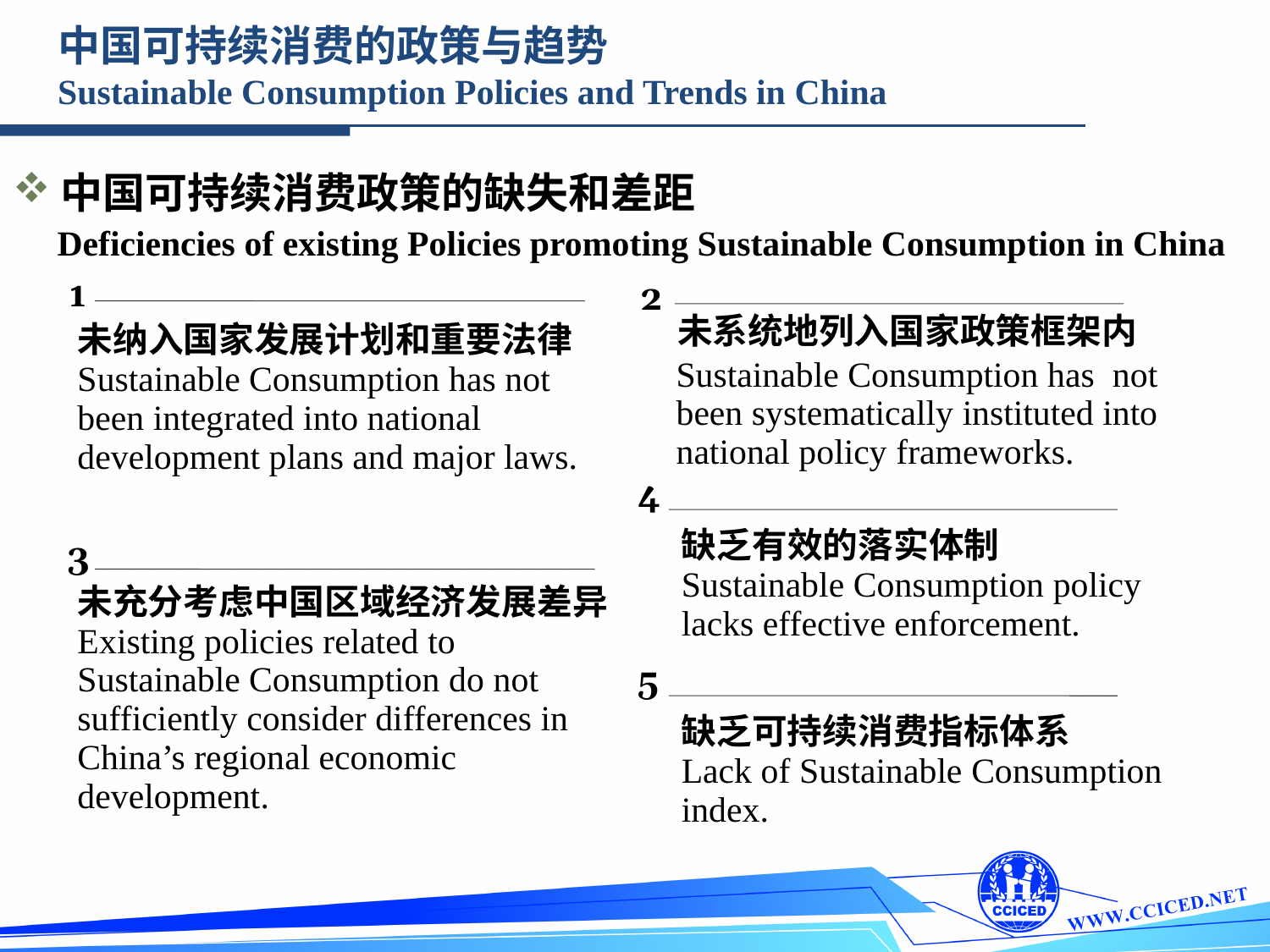

中国可持续消费的政策与趋势
Sustainable Consumption Policies and Trends in China
中国可持续消费政策的缺失和差距
     Deficiencies of existing Policies promoting Sustainable Consumption in China
1
2

未系统地列入国家政策框架内
未纳入国家发展计划和重要法律
Sustainable Consumption has not been integrated into national development plans and major laws.
Sustainable Consumption has  not been systematically instituted into national policy frameworks.
4

缺乏有效的落实体制
Sustainable Consumption policy lacks effective enforcement.

3

未充分考虑中国区域经济发展差异
Existing policies related to Sustainable Consumption do not sufficiently consider differences in China’s regional economic development.

5

缺乏可持续消费指标体系
Lack of Sustainable Consumption index.